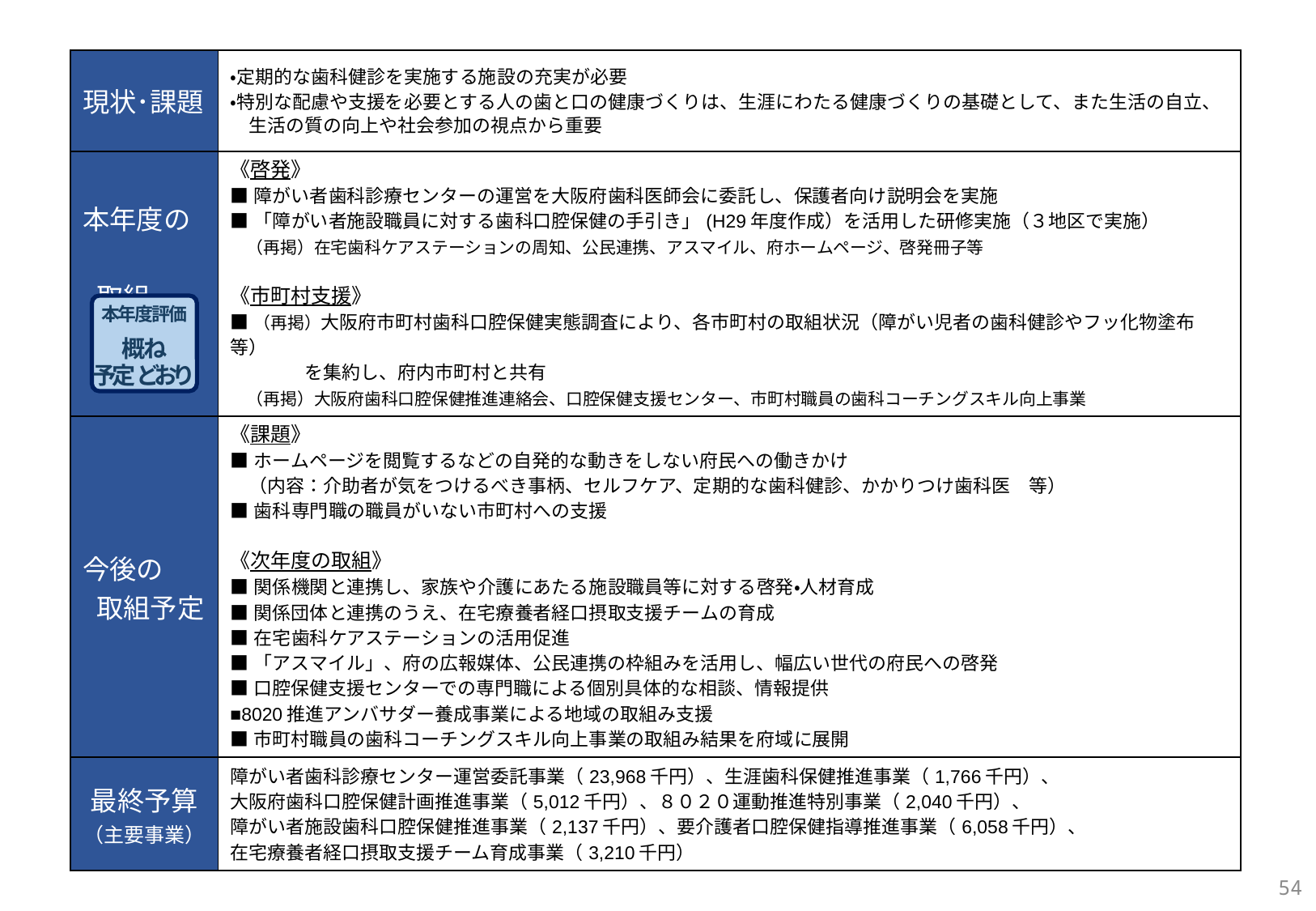

| 現状･課題 | ・定期的な歯科健診を実施する施設の充実が必要 ・特別な配慮や支援を必要とする人の歯と口の健康づくりは、生涯にわたる健康づくりの基礎として、また生活の自立、 　生活の質の向上や社会参加の視点から重要 |
| --- | --- |
| 本年度の 取組 | 《啓発》 ■障がい者歯科診療センターの運営を大阪府歯科医師会に委託し、保護者向け説明会を実施 ■「障がい者施設職員に対する歯科口腔保健の手引き」(H29年度作成）を活用した研修実施（３地区で実施） 　（再掲）在宅歯科ケアステーションの周知、公民連携、アスマイル、府ホームページ、啓発冊子等 《市町村支援》 ■（再掲）大阪府市町村歯科口腔保健実態調査により、各市町村の取組状況（障がい児者の歯科健診やフッ化物塗布等） 　　　　を集約し、府内市町村と共有 　（再掲）大阪府歯科口腔保健推進連絡会、口腔保健支援センター、市町村職員の歯科コーチングスキル向上事業 |
| 今後の 取組予定 | 《課題》 ■ホームページを閲覧するなどの自発的な動きをしない府民への働きかけ 　（内容：介助者が気をつけるべき事柄、セルフケア、定期的な歯科健診、かかりつけ歯科医　等） ■歯科専門職の職員がいない市町村への支援 《次年度の取組》 ■関係機関と連携し、家族や介護にあたる施設職員等に対する啓発・人材育成 ■関係団体と連携のうえ、在宅療養者経口摂取支援チームの育成 ■在宅歯科ケアステーションの活用促進 ■「アスマイル」、府の広報媒体、公民連携の枠組みを活用し、幅広い世代の府民への啓発 ■口腔保健支援センターでの専門職による個別具体的な相談、情報提供 ■8020推進アンバサダー養成事業による地域の取組み支援 ■市町村職員の歯科コーチングスキル向上事業の取組み結果を府域に展開 |
| 最終予算 （主要事業） | 障がい者歯科診療センター運営委託事業（23,968千円）、生涯歯科保健推進事業（1,766千円）、 大阪府歯科口腔保健計画推進事業（5,012千円）、８０２０運動推進特別事業（2,040千円）、 障がい者施設歯科口腔保健推進事業（2,137千円）、要介護者口腔保健指導推進事業（6,058千円）、 在宅療養者経口摂取支援チーム育成事業（3,210千円） |
本年度評価

概ね
予定どおり
54